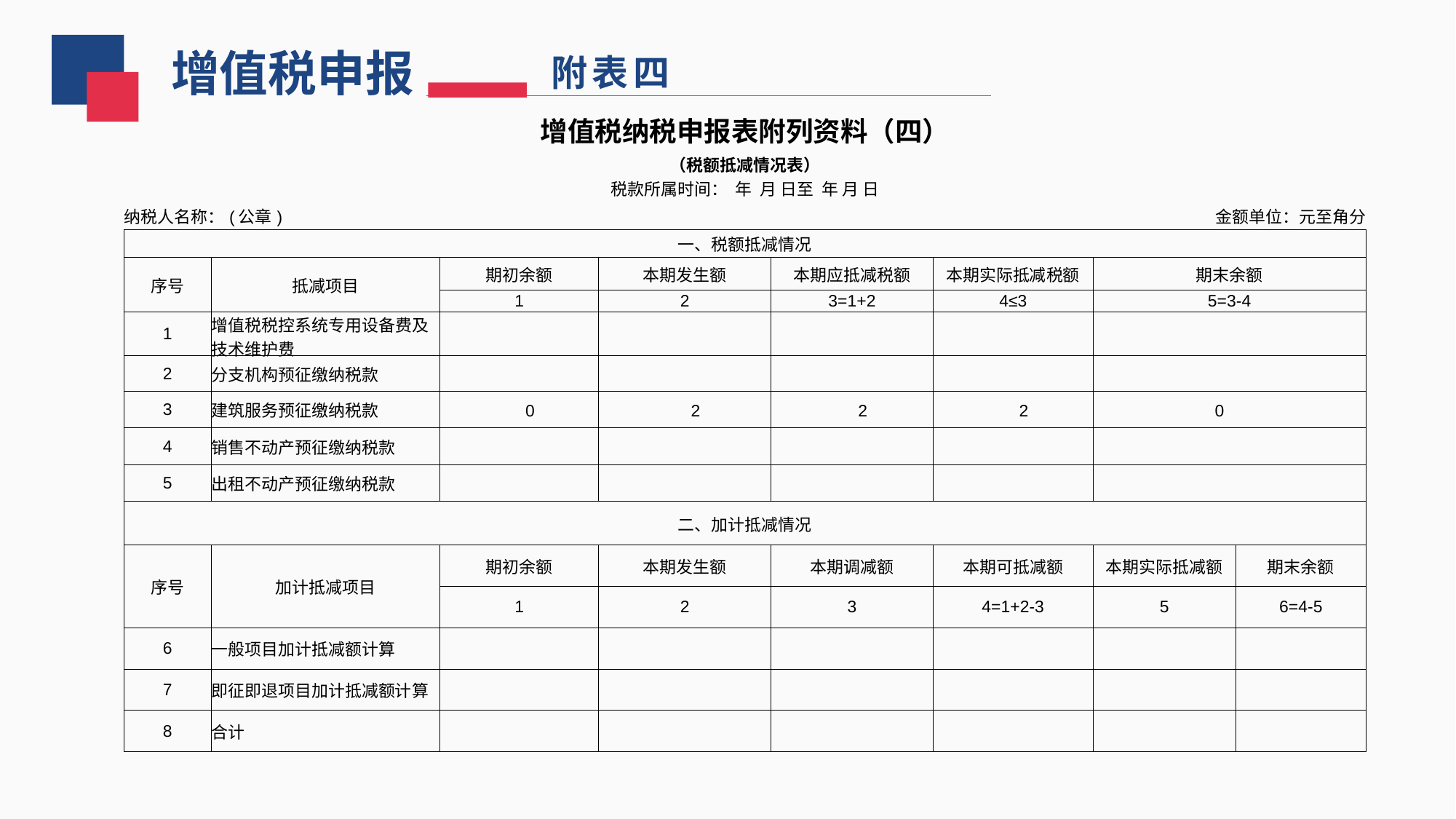

增值税申报
附表四

| 增值税纳税申报表附列资料（四） |  |  |  |  |  |  |  |
| --- | --- | --- | --- | --- | --- | --- | --- |
| （税额抵减情况表） |  |  |  |  |  |  |  |
| 税款所属时间：  年  月 日至  年 月 日 |  |  |  |  |  |  |  |
| 纳税人名称：(公章) |  |  |  |  |  | 金额单位：元至角分 |  |
| 一、税额抵减情况 |  |  |  |  |  |  |  |
| 序号 | 抵减项目 | 期初余额 | 本期发生额 | 本期应抵减税额 | 本期实际抵减税额 | 期末余额 |  |
|  |  | 1 | 2 | 3=1+2 | 4≤3 | 5=3-4 |  |
| 1 | 增值税税控系统专用设备费及技术维护费 |  |  |  |  |  |  |
| 2 | 分支机构预征缴纳税款 |  |  |  |  |  |  |
| 3 | 建筑服务预征缴纳税款 | 0 | 2 | 2 | 2 | 0 |  |
| 4 | 销售不动产预征缴纳税款 |  |  |  |  |  |  |
| 5 | 出租不动产预征缴纳税款 |  |  |  |  |  |  |
| 二、加计抵减情况 |  |  |  |  |  |  |  |
| 序号 | 加计抵减项目 | 期初余额 | 本期发生额 | 本期调减额 | 本期可抵减额 | 本期实际抵减额 | 期末余额 |
|  |  | 1 | 2 | 3 | 4=1+2-3 | 5 | 6=4-5 |
| 6 | 一般项目加计抵减额计算 |  |  |  |  |  |  |
| 7 | 即征即退项目加计抵减额计算 |  |  |  |  |  |  |
| 8 | 合计 |  |  |  |  |  |  |